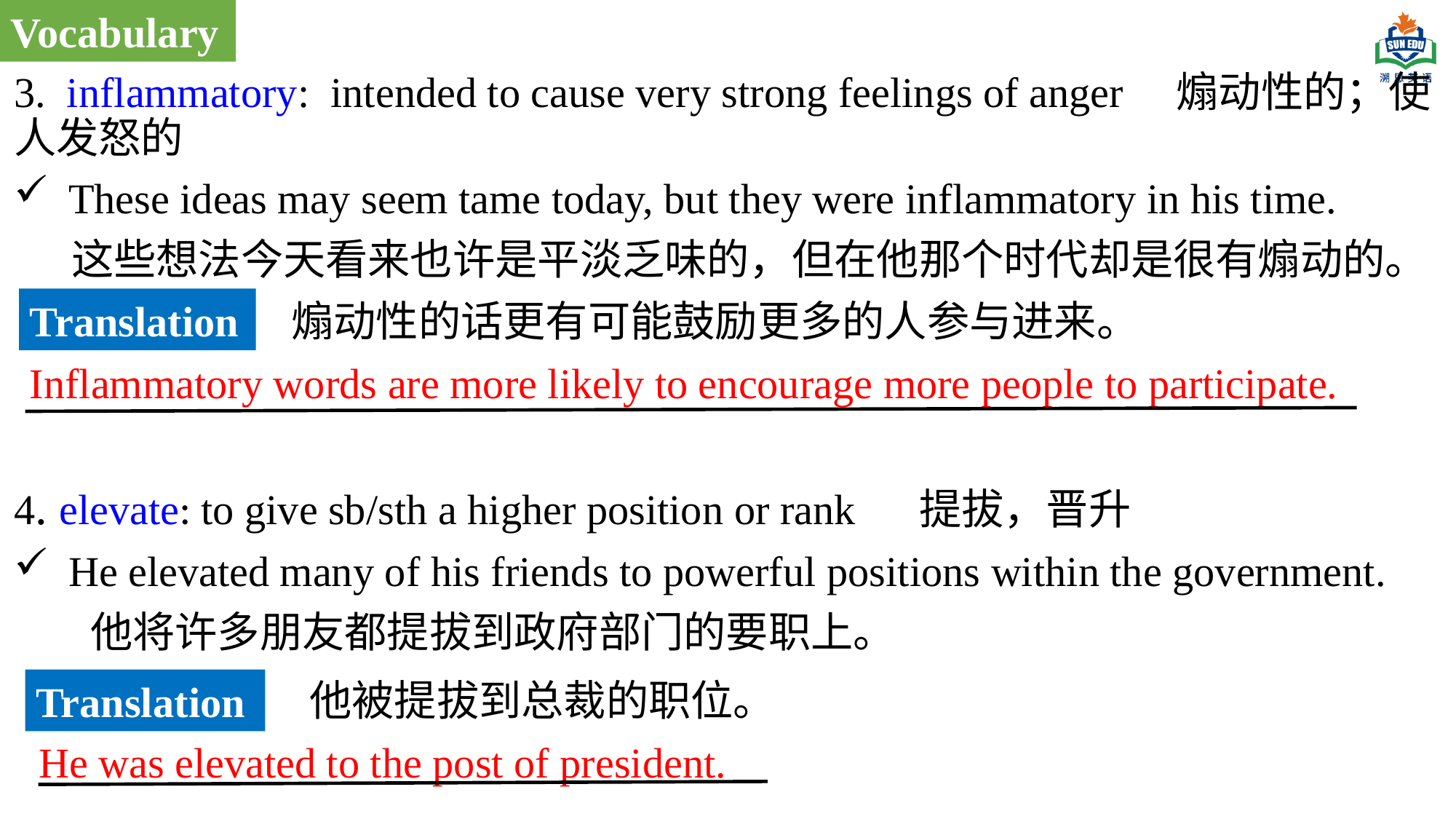

Vocabulary
3.  inflammatory:  intended to cause very strong feelings of anger    煽动性的；使人发怒的
These ideas may seem tame today, but they were inflammatory in his time.
     这些想法今天看来也许是平淡乏味的，但在他那个时代却是很有煽动的。

4. elevate: to give sb/sth a higher position or rank     提拔，晋升
He elevated many of his friends to powerful positions within the government.
       他将许多朋友都提拔到政府部门的要职上。
Translation
煽动性的话更有可能鼓励更多的人参与进来。
Inflammatory words are more likely to encourage more people to participate.
他被提拔到总裁的职位。
Translation
He was elevated to the post of president.